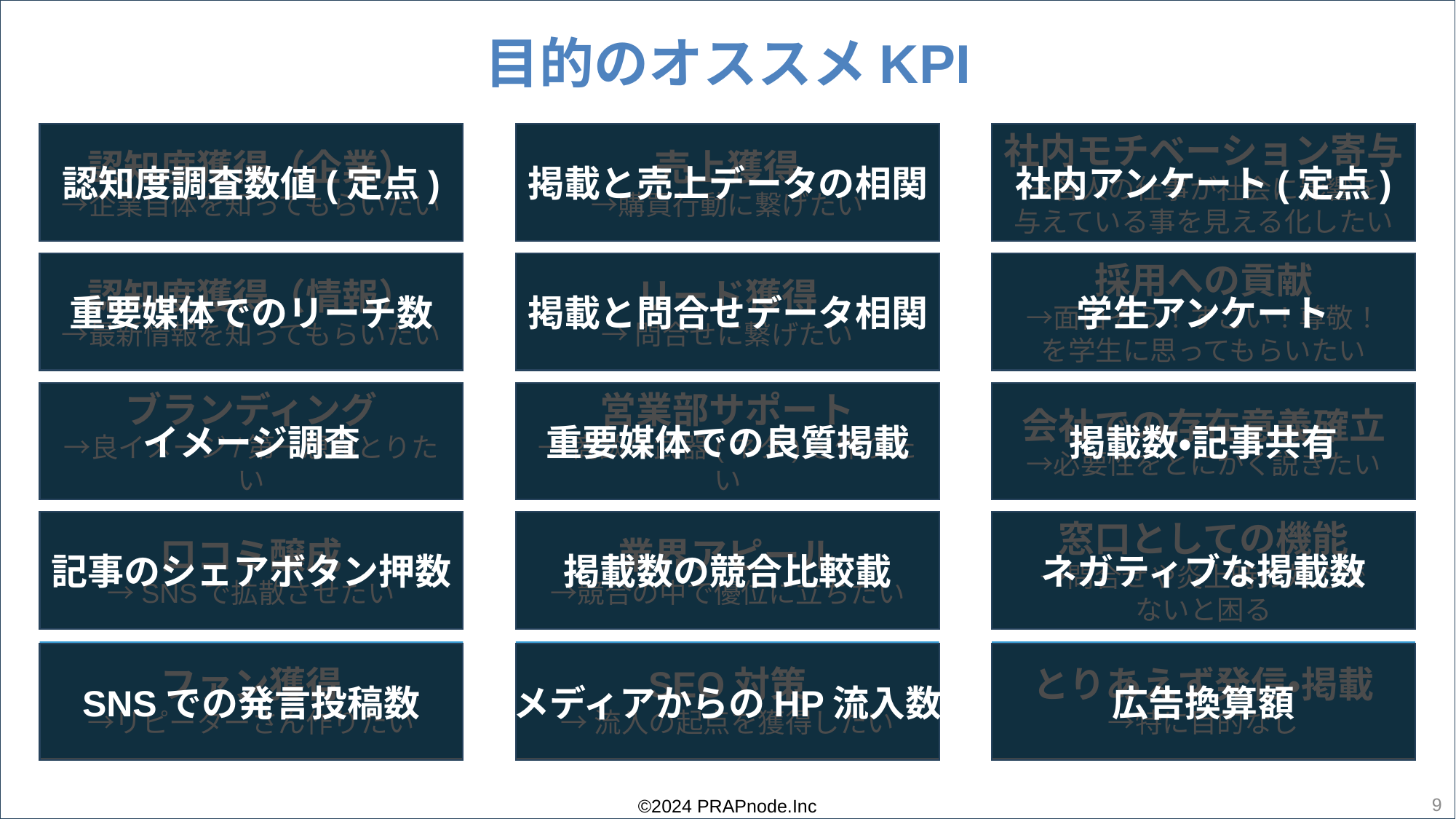

目的のオススメKPI
認知度調査数値(定点)
認知度獲得（企業）
→企業自体を知ってもらいたい
売上獲得
→購買行動に繋げたい
掲載と売上データの相関
社内アンケート(定点)
社内モチベーション寄与
→各人の仕事が社会に影響を
与えている事を見える化したい
重要媒体でのリーチ数
認知度獲得（情報）
→最新情報を知ってもらいたい
リード獲得
→問合せに繋げたい
掲載と問合せデータ相関
学生アンケート
採用への貢献
→面白そう！すごい！尊敬！
を学生に思ってもらいたい
イメージ調査
ブランディング
→良イメージ/第一想起とりたい
営業部サポート
→商談の武器(ネタ)を作りたい
重要媒体での良質掲載
掲載数・記事共有
会社での存在意義確立
→必要性をとにかく説きたい
記事のシェアボタン押数
掲載数の競合比較載
窓口としての機能
→問合せや炎上時の対応で
ないと困る
口コミ醸成
→SNSで拡散させたい
業界アピール
→競合の中で優位に立ちたい
ネガティブな掲載数
ファン獲得
→リピーターさん作りたい
SEO対策
→流入の起点を獲得したい
とりあえず発信・掲載
→特に目的なし
SNSでの発言投稿数
メディアからのHP流入数
広告換算額
9
©2024 PRAPnode.Inc